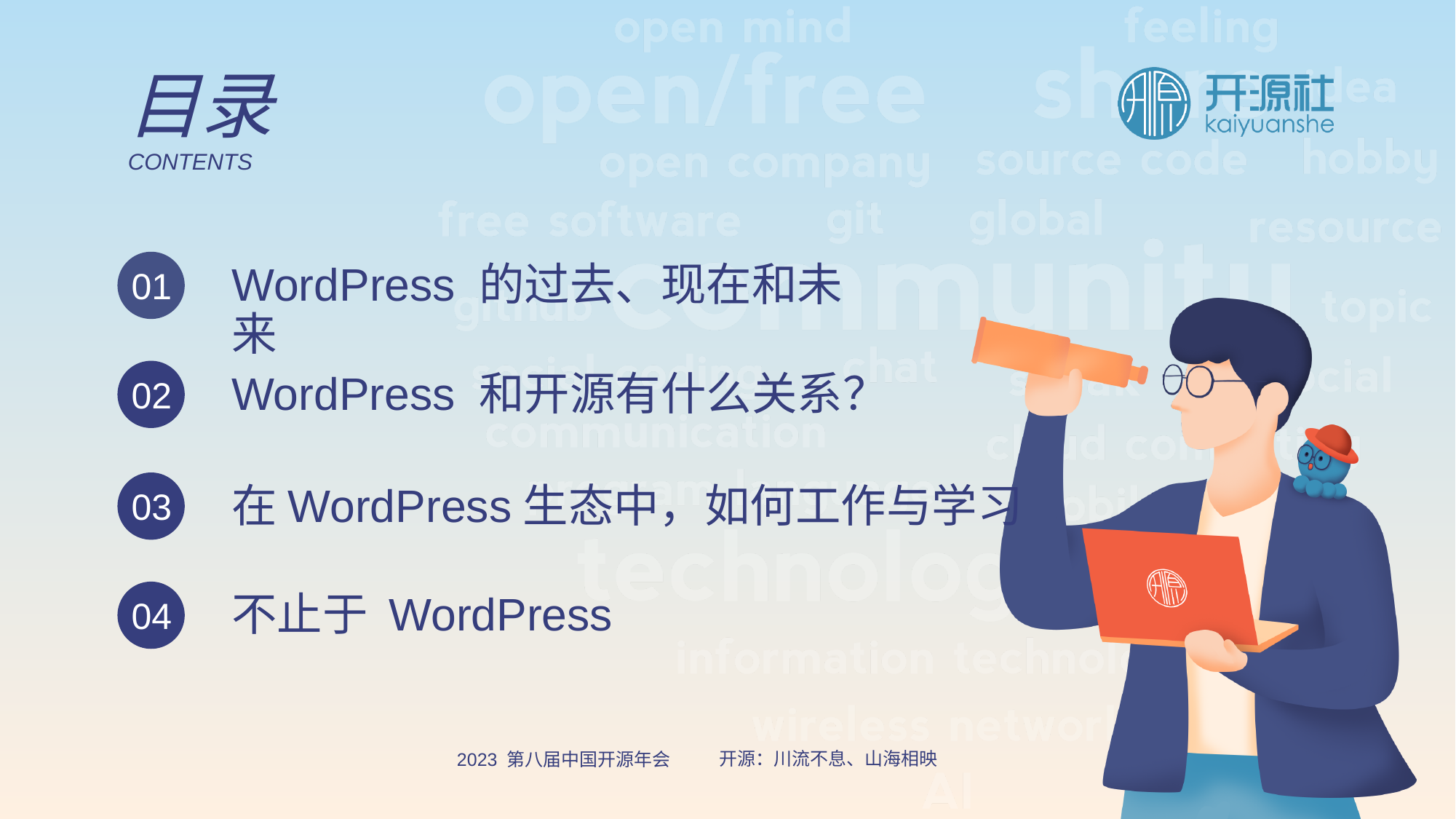

目录
CONTENTS

WordPress 的过去、现在和未来
01

WordPress 和开源有什么关系？
02

在WordPress生态中，如何工作与学习
03

不止于 WordPress
04